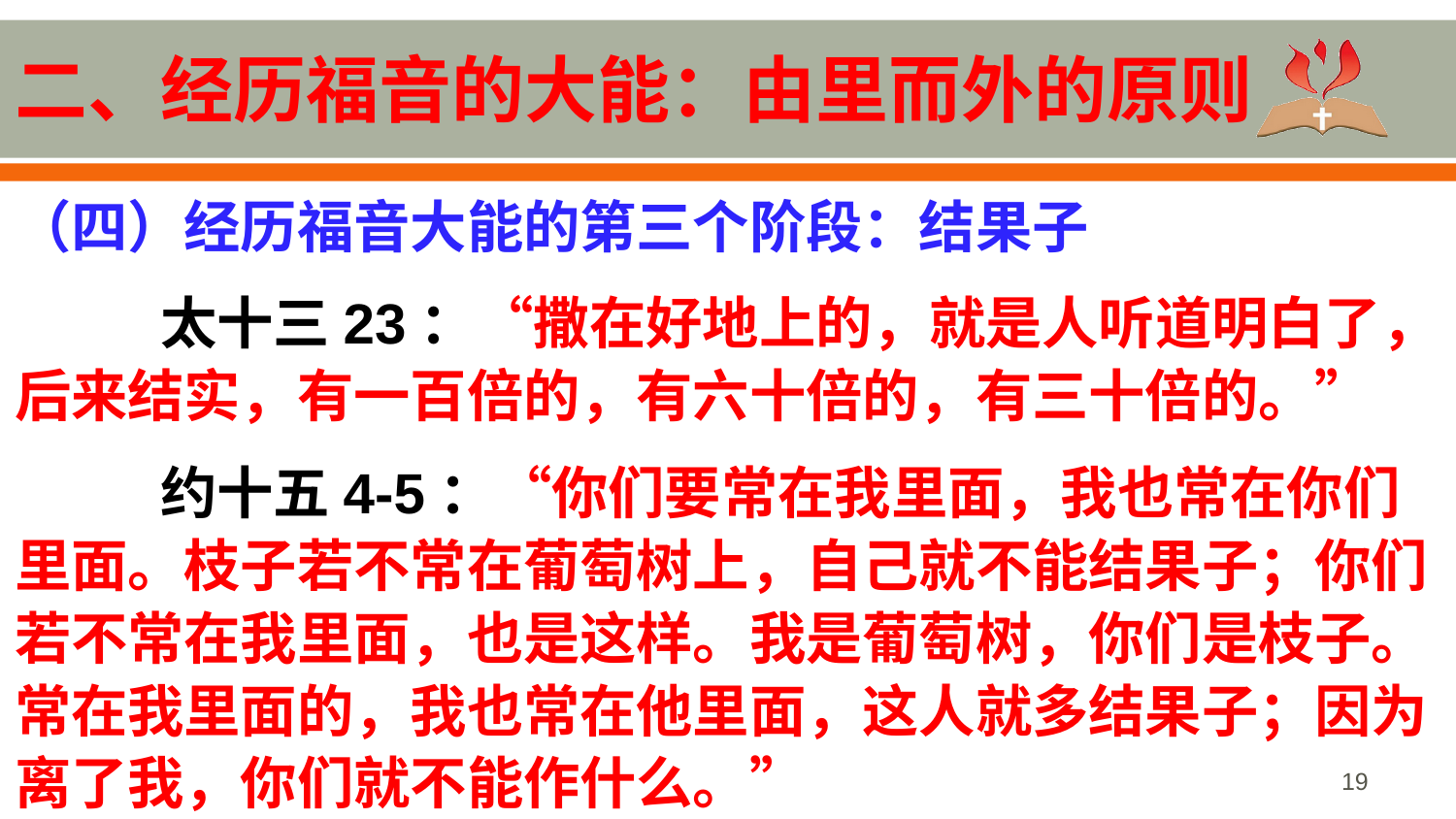

# 二、经历福音的大能：由里而外的原则
（四）经历福音大能的第三个阶段：结果子
	太十三23：“撒在好地上的，就是人听道明白了，后来结实，有一百倍的，有六十倍的，有三十倍的。”
	约十五4-5：“你们要常在我里面，我也常在你们里面。枝子若不常在葡萄树上，自己就不能结果子；你们若不常在我里面，也是这样。我是葡萄树，你们是枝子。常在我里面的，我也常在他里面，这人就多结果子；因为离了我，你们就不能作什么。”
19